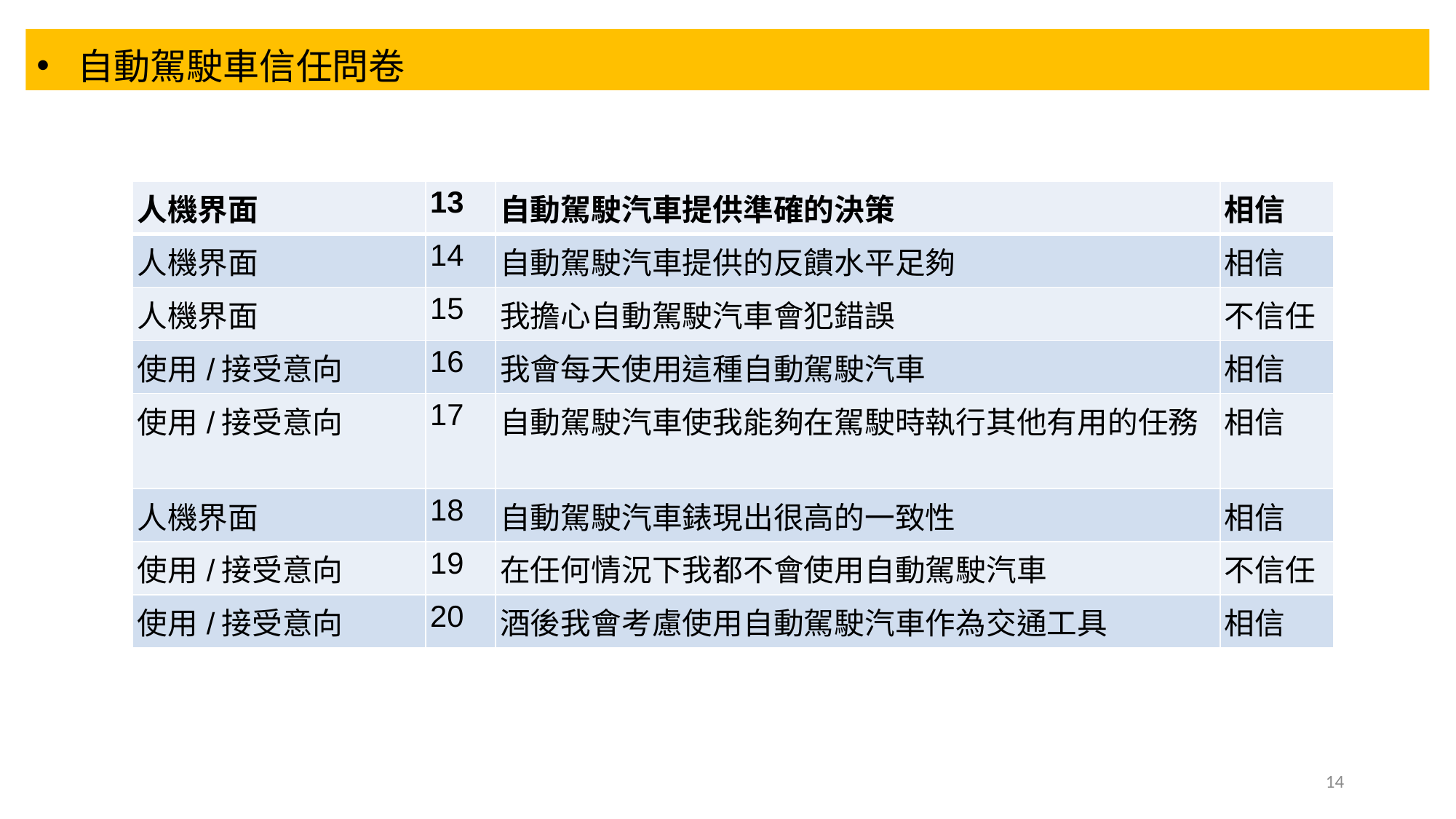

自動駕駛車信任問卷
| 人機界面 | 13 | 自動駕駛汽車提供準確的決策 | 相信 |
| --- | --- | --- | --- |
| 人機界面 | 14 | 自動駕駛汽車提供的反饋水平足夠 | 相信 |
| 人機界面 | 15 | 我擔心自動駕駛汽車會犯錯誤 | 不信任 |
| 使用/接受意向 | 16 | 我會每天使用這種自動駕駛汽車 | 相信 |
| 使用/接受意向 | 17 | 自動駕駛汽車使我能夠在駕駛時執行其他有用的任務 | 相信 |
| 人機界面 | 18 | 自動駕駛汽車錶現出很高的一致性 | 相信 |
| 使用/接受意向 | 19 | 在任何情況下我都不會使用自動駕駛汽車 | 不信任 |
| 使用/接受意向 | 20 | 酒後我會考慮使用自動駕駛汽車作為交通工具 | 相信 |
14